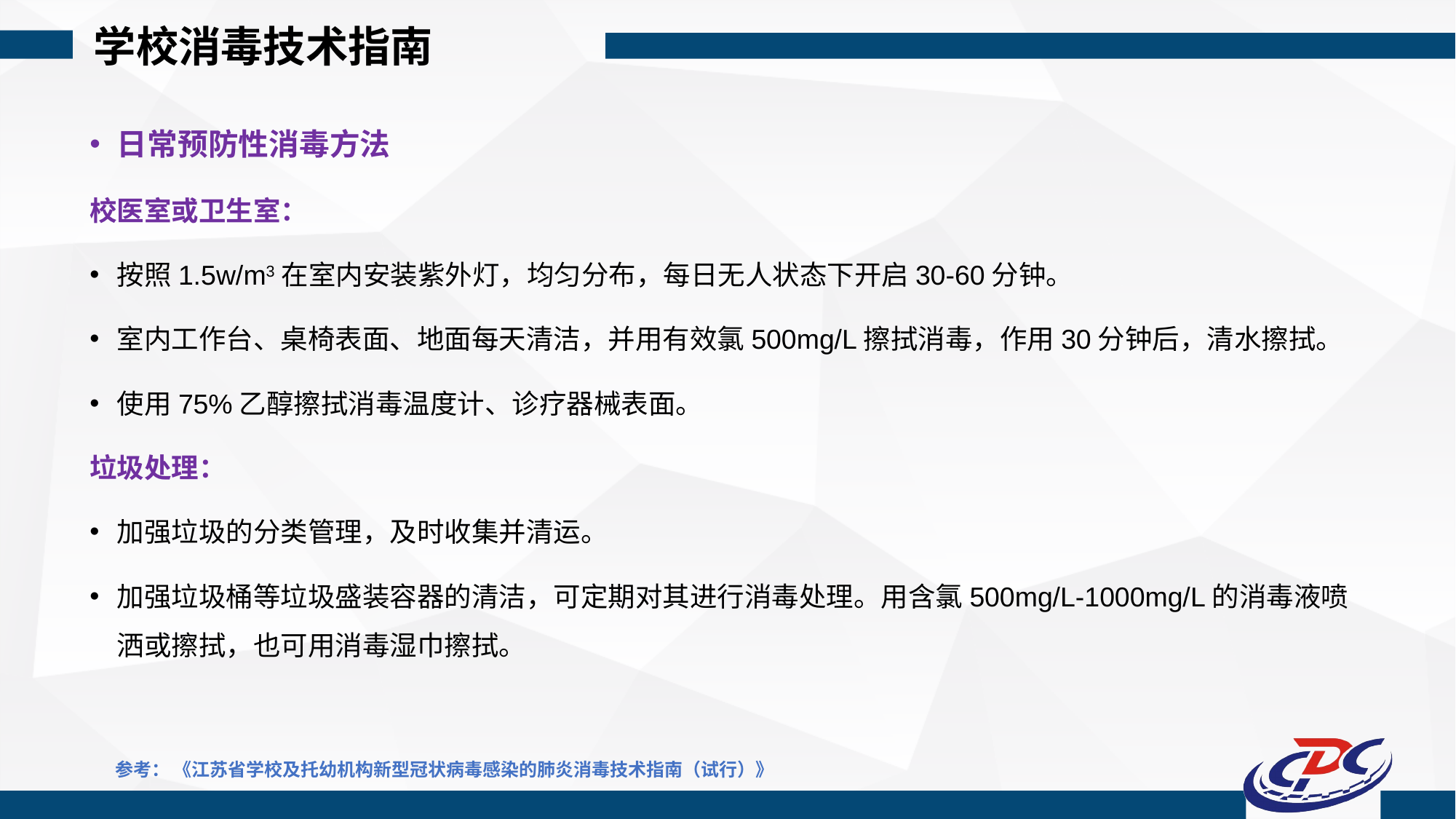

学校消毒技术指南

日常预防性消毒方法
校医室或卫生室：
按照1.5w/m3在室内安装紫外灯，均匀分布，每日无人状态下开启30-60分钟。
室内工作台、桌椅表面、地面每天清洁，并用有效氯500mg/L擦拭消毒，作用30分钟后，清水擦拭。
使用75%乙醇擦拭消毒温度计、诊疗器械表面。
垃圾处理：
加强垃圾的分类管理，及时收集并清运。
加强垃圾桶等垃圾盛装容器的清洁，可定期对其进行消毒处理。用含氯500mg/L-1000mg/L的消毒液喷洒或擦拭，也可用消毒湿巾擦拭。

参考： 《江苏省学校及托幼机构新型冠状病毒感染的肺炎消毒技术指南（试行）》